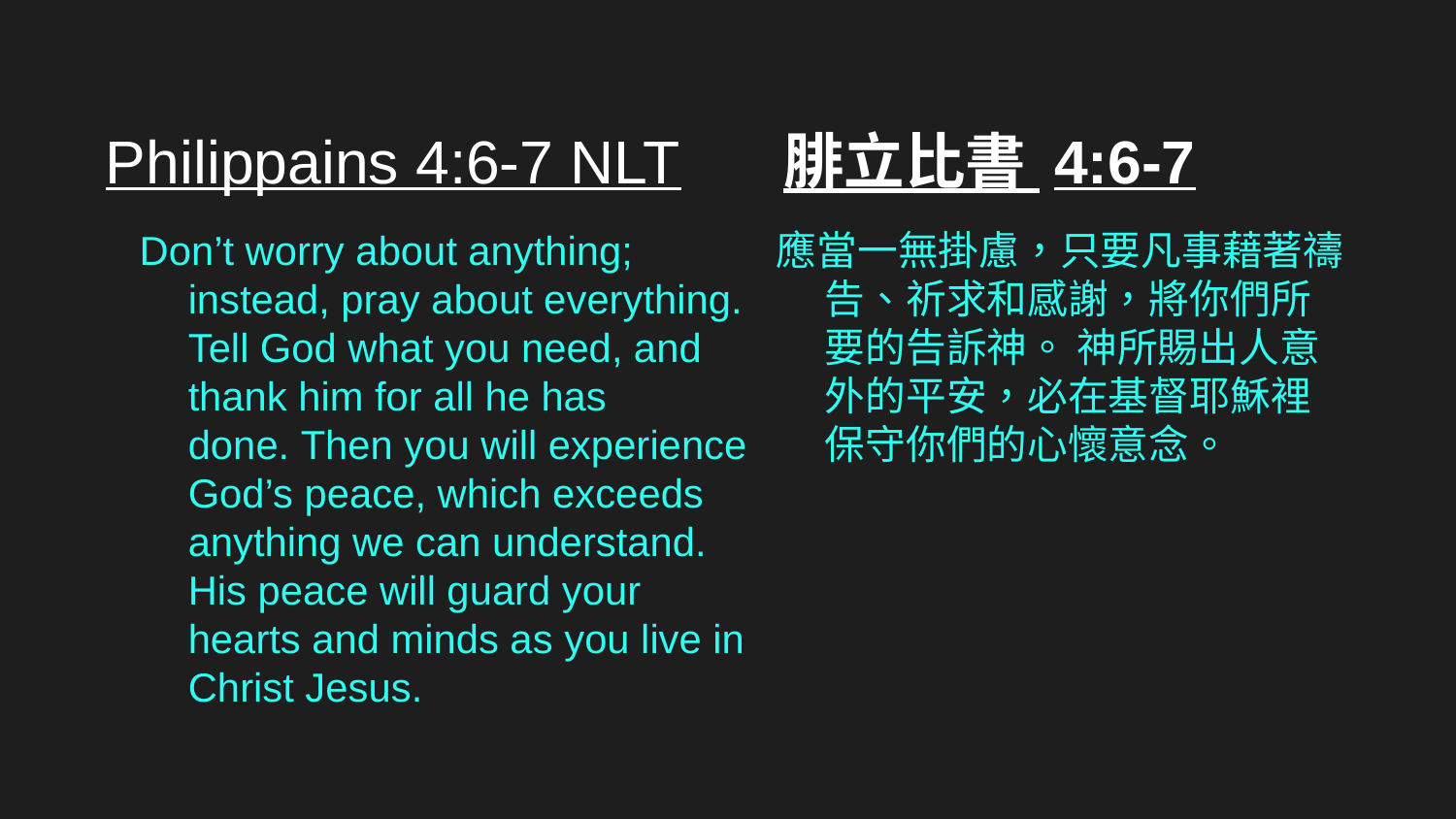

# Philippains 4:6-7 NLT
腓立比書 4:6-7
Don’t worry about anything; instead, pray about everything. Tell God what you need, and thank him for all he has done. Then you will experience God’s peace, which exceeds anything we can understand. His peace will guard your hearts and minds as you live in Christ Jesus.
應當一無掛慮，只要凡事藉著禱告、祈求和感謝，將你們所要的告訴神。 神所賜出人意外的平安，必在基督耶穌裡保守你們的心懷意念。